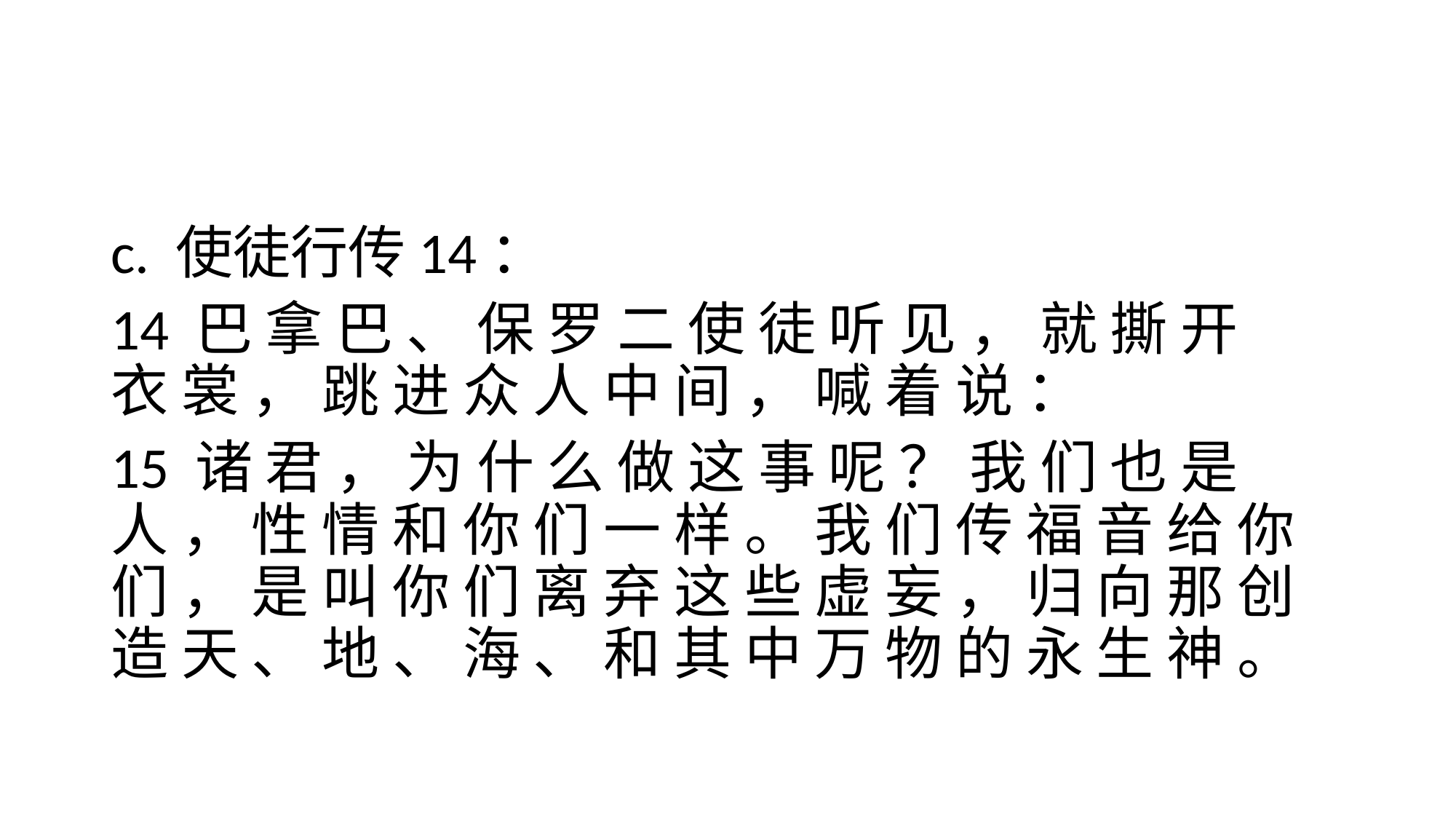

#
c. 使徒行传14：
14 巴 拿 巴 、 保 罗 二 使 徒 听 见 ， 就 撕 开 衣 裳 ， 跳 进 众 人 中 间 ， 喊 着 说 ：
15 诸 君 ， 为 什 么 做 这 事 呢 ？ 我 们 也 是 人 ， 性 情 和 你 们 一 样 。 我 们 传 福 音 给 你 们 ， 是 叫 你 们 离 弃 这 些 虚 妄 ， 归 向 那 创 造 天 、 地 、 海 、 和 其 中 万 物 的 永 生 神 。